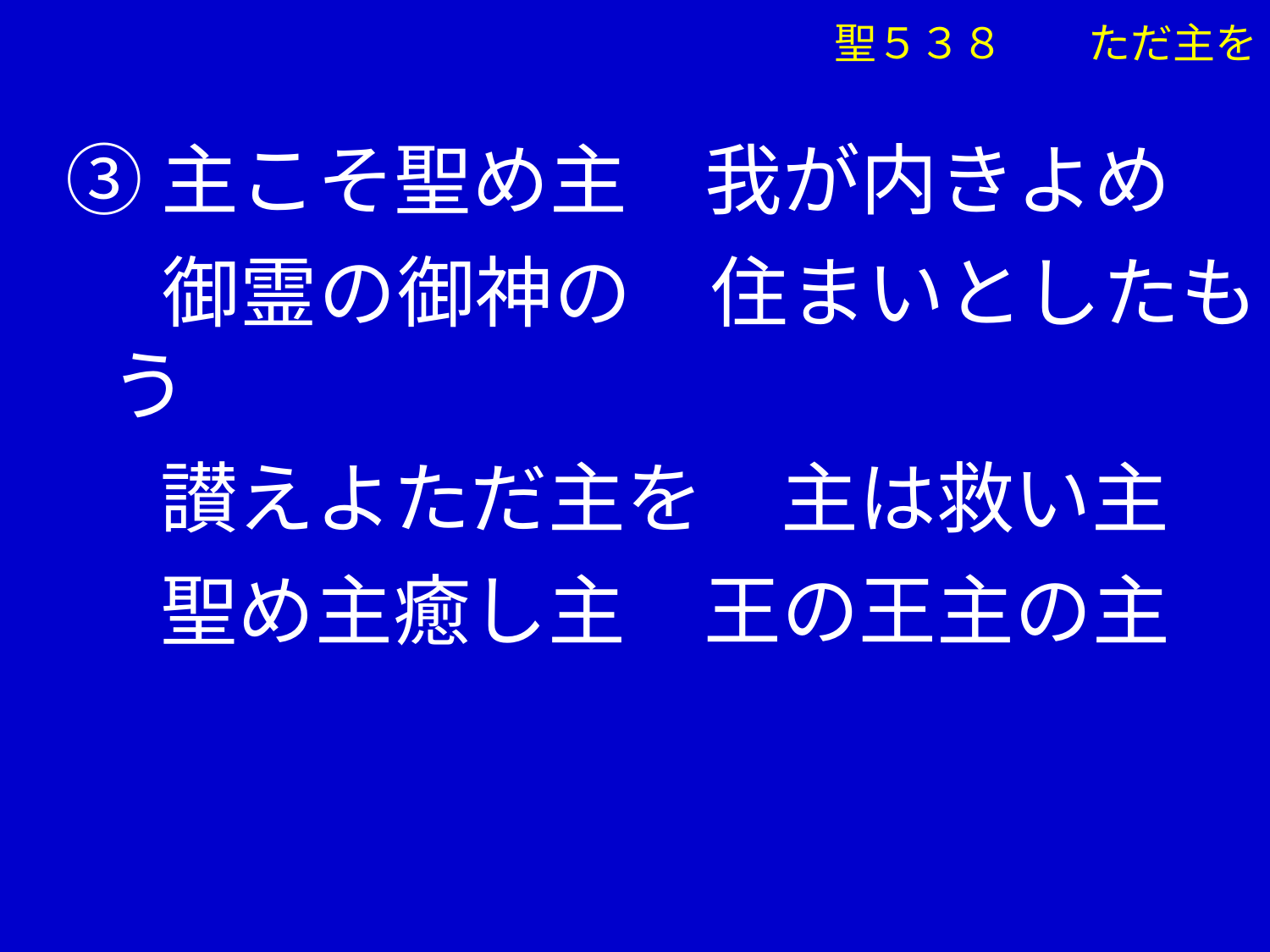

聖５３８　　ただ主を
③主こそ聖め主　我が内きよめ
　 御霊の御神の　住まいとしたもう
　 讃えよただ主を　主は救い主
　 聖め主癒し主　王の王主の主